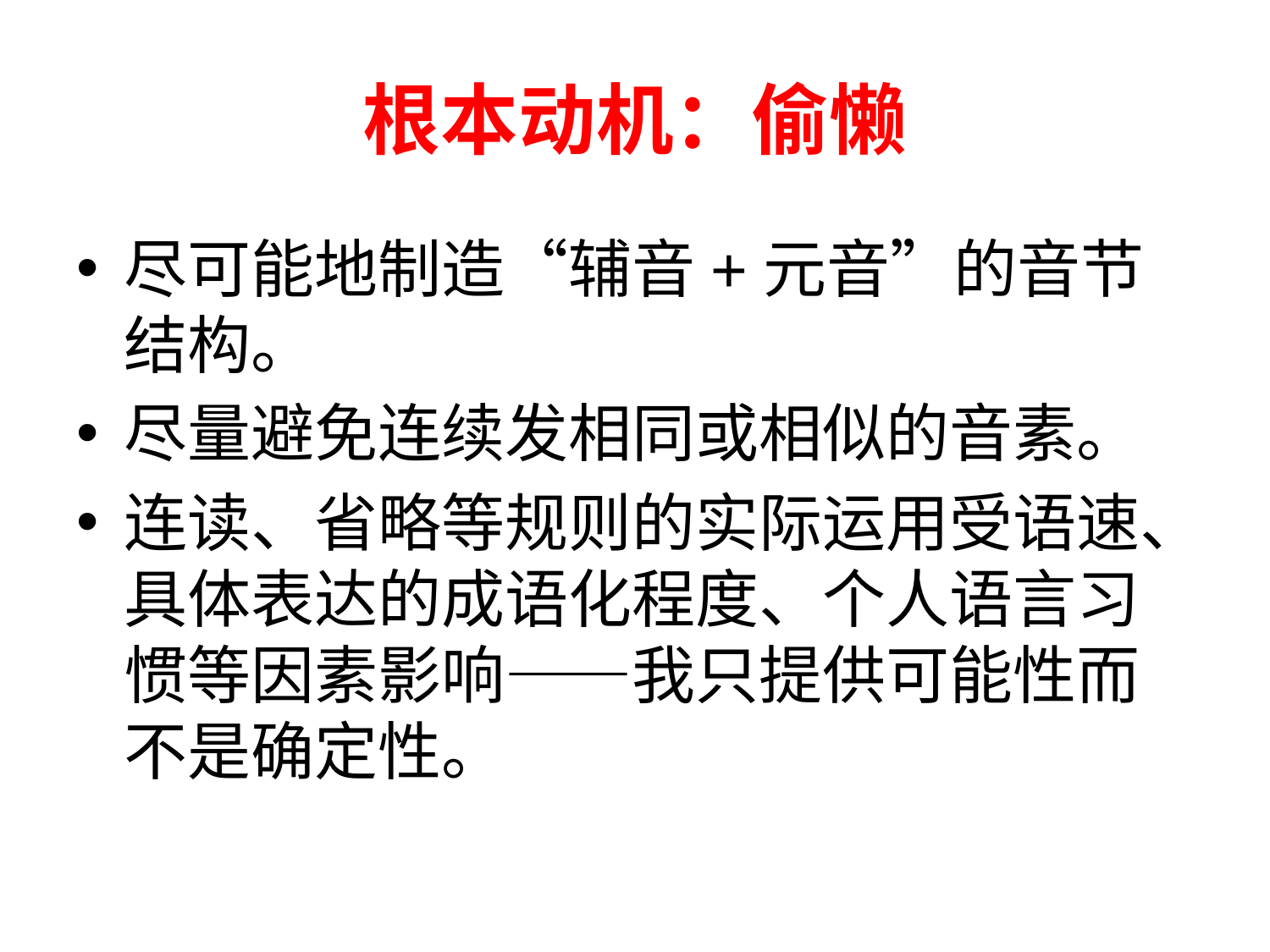

# 根本动机：偷懒
尽可能地制造“辅音+元音”的音节结构。
尽量避免连续发相同或相似的音素。
连读、省略等规则的实际运用受语速、具体表达的成语化程度、个人语言习惯等因素影响——我只提供可能性而不是确定性。